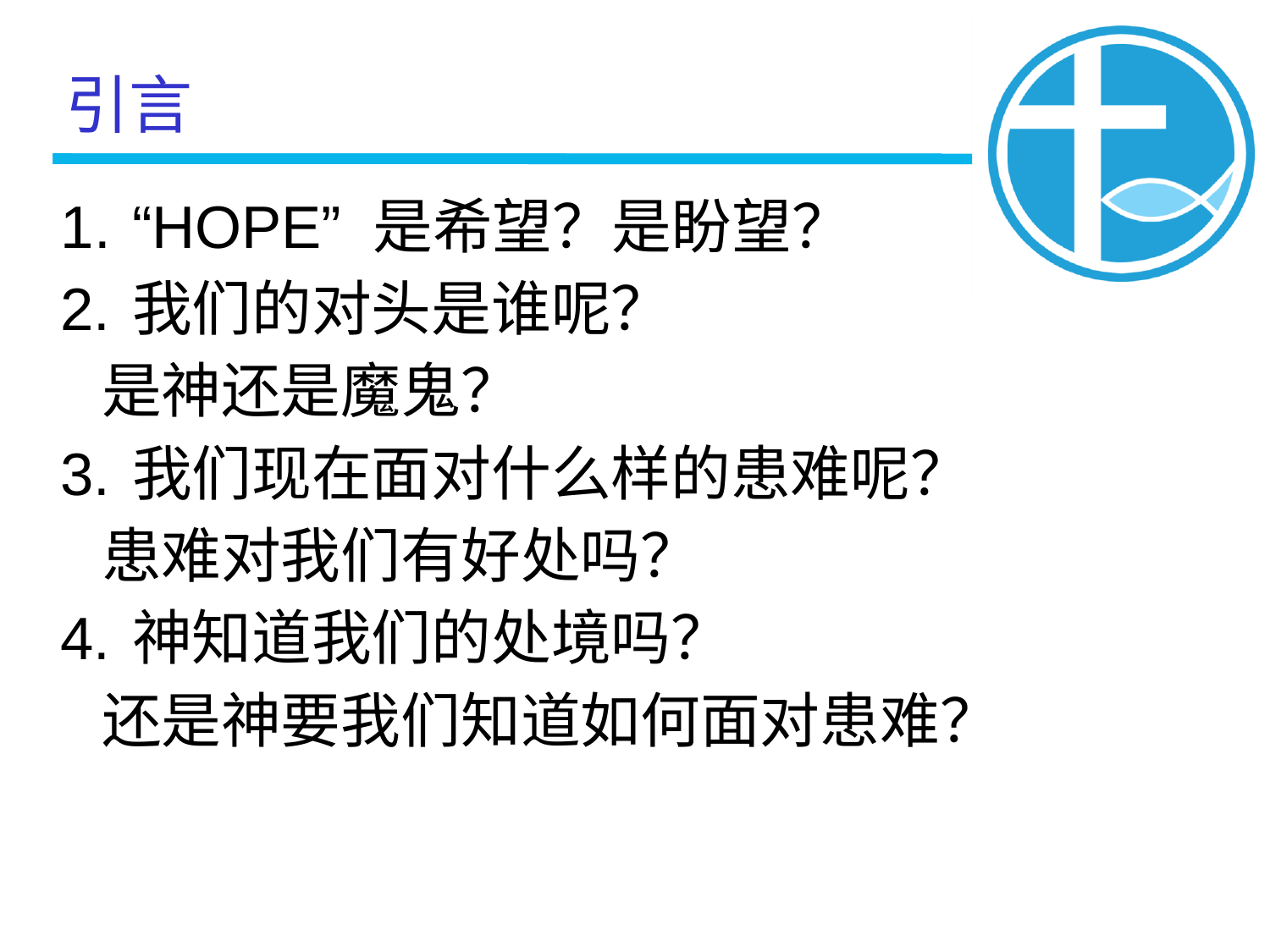

引言
“HOPE” 是希望？是盼望？
我们的对头是谁呢？
  是神还是魔鬼？
我们现在面对什么样的患难呢？
  患难对我们有好处吗？
神知道我们的处境吗？
  还是神要我们知道如何面对患难？